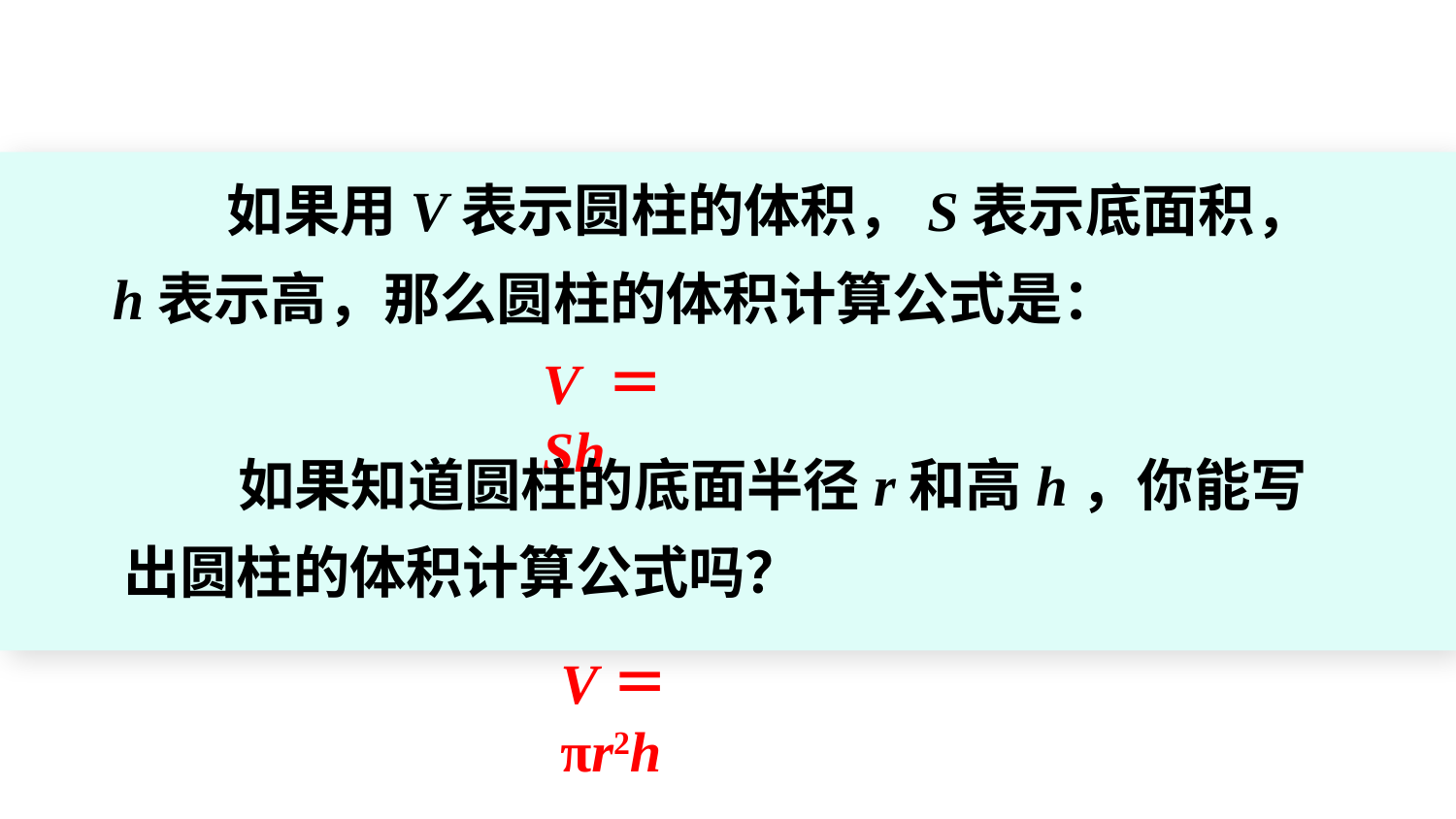

如果用V表示圆柱的体积，S表示底面积，h表示高，那么圆柱的体积计算公式是：
V ＝Sh
如果知道圆柱的底面半径r和高h，你能写出圆柱的体积计算公式吗？
V＝πr2h